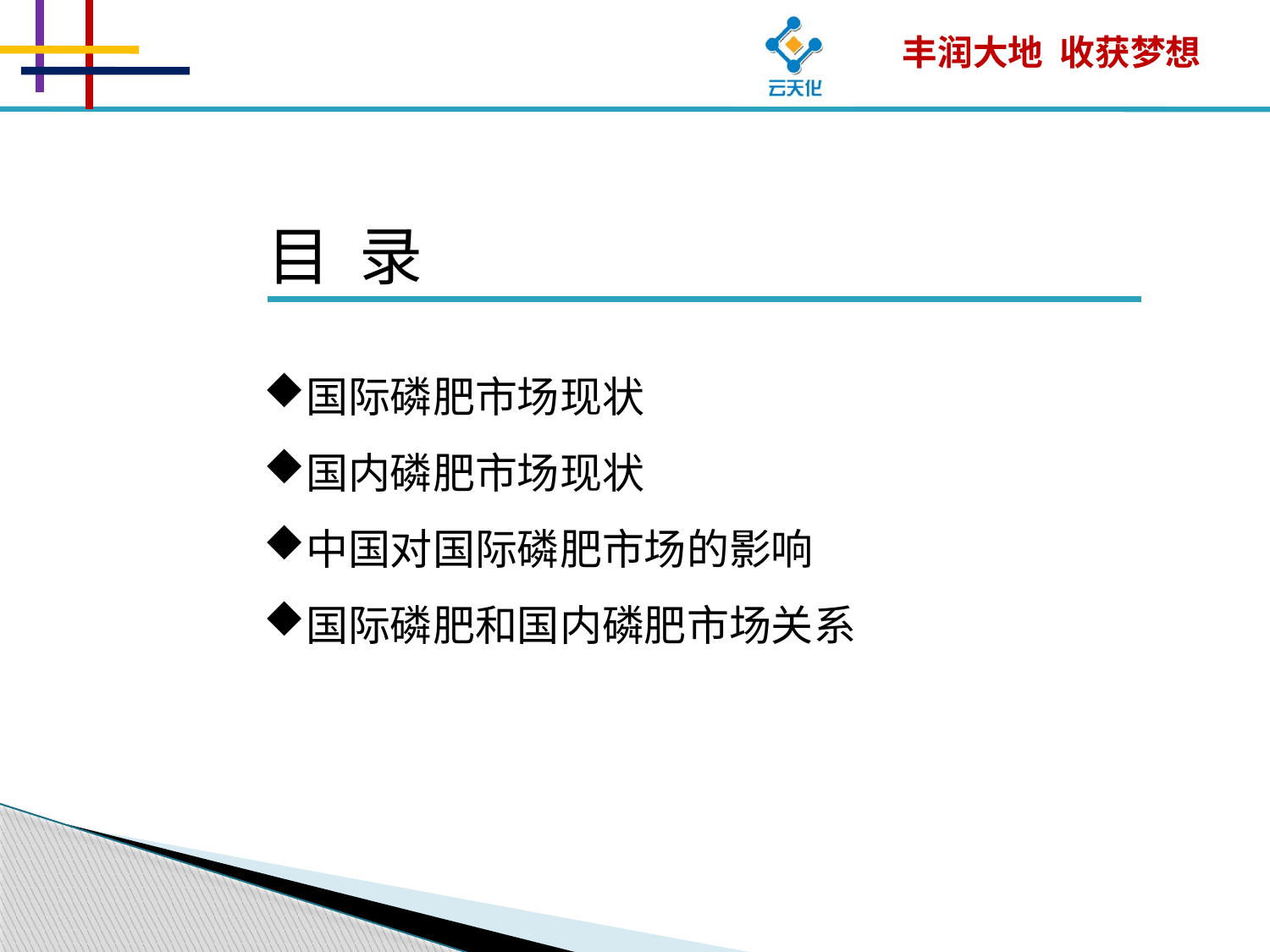

目  录
国际磷肥市场现状
国内磷肥市场现状
中国对国际磷肥市场的影响
国际磷肥和国内磷肥市场关系